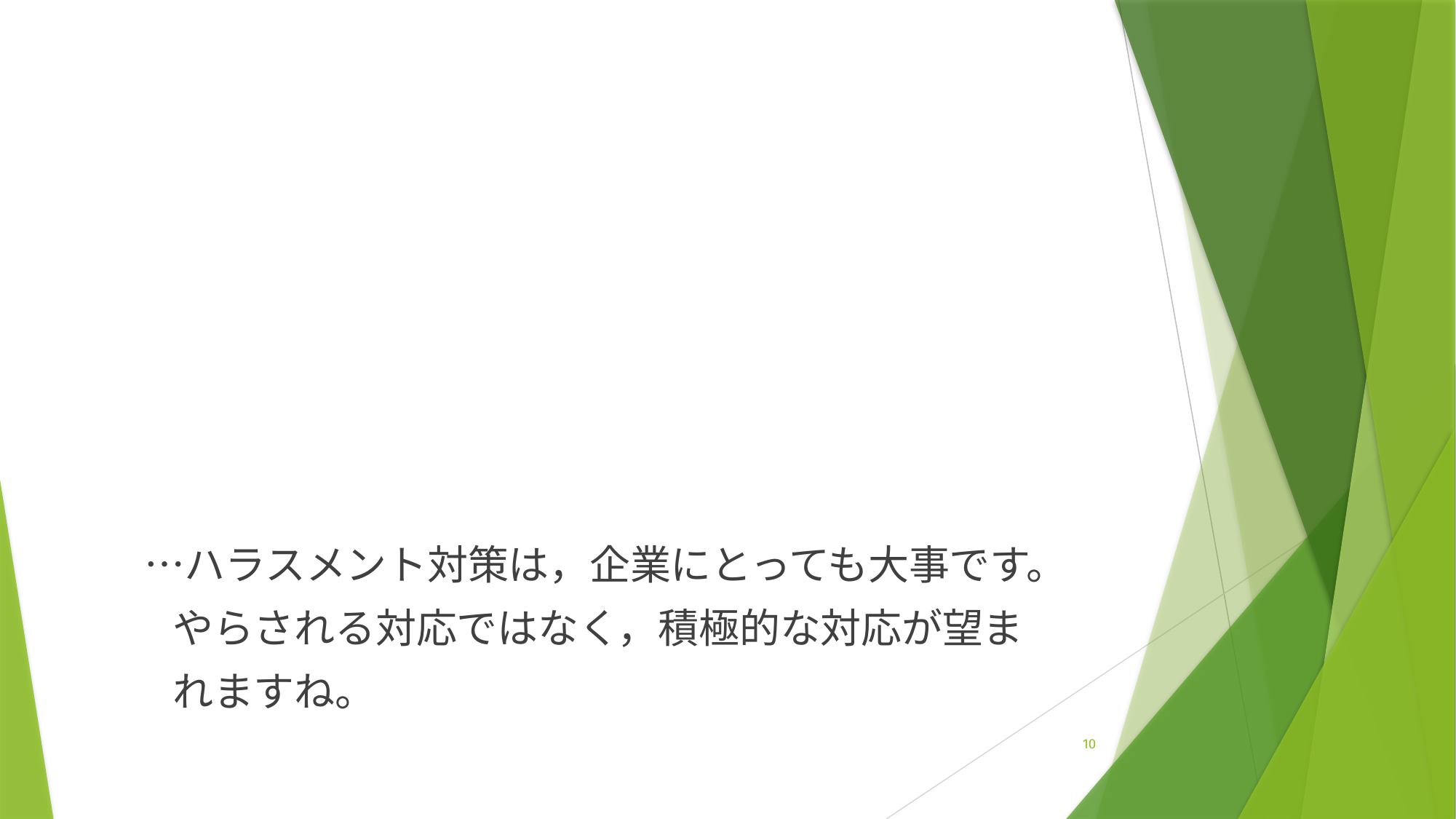

…ハラスメント対策は，企業にとっても大事です。
　　やらされる対応ではなく，積極的な対応が望ま
　　れますね。
10